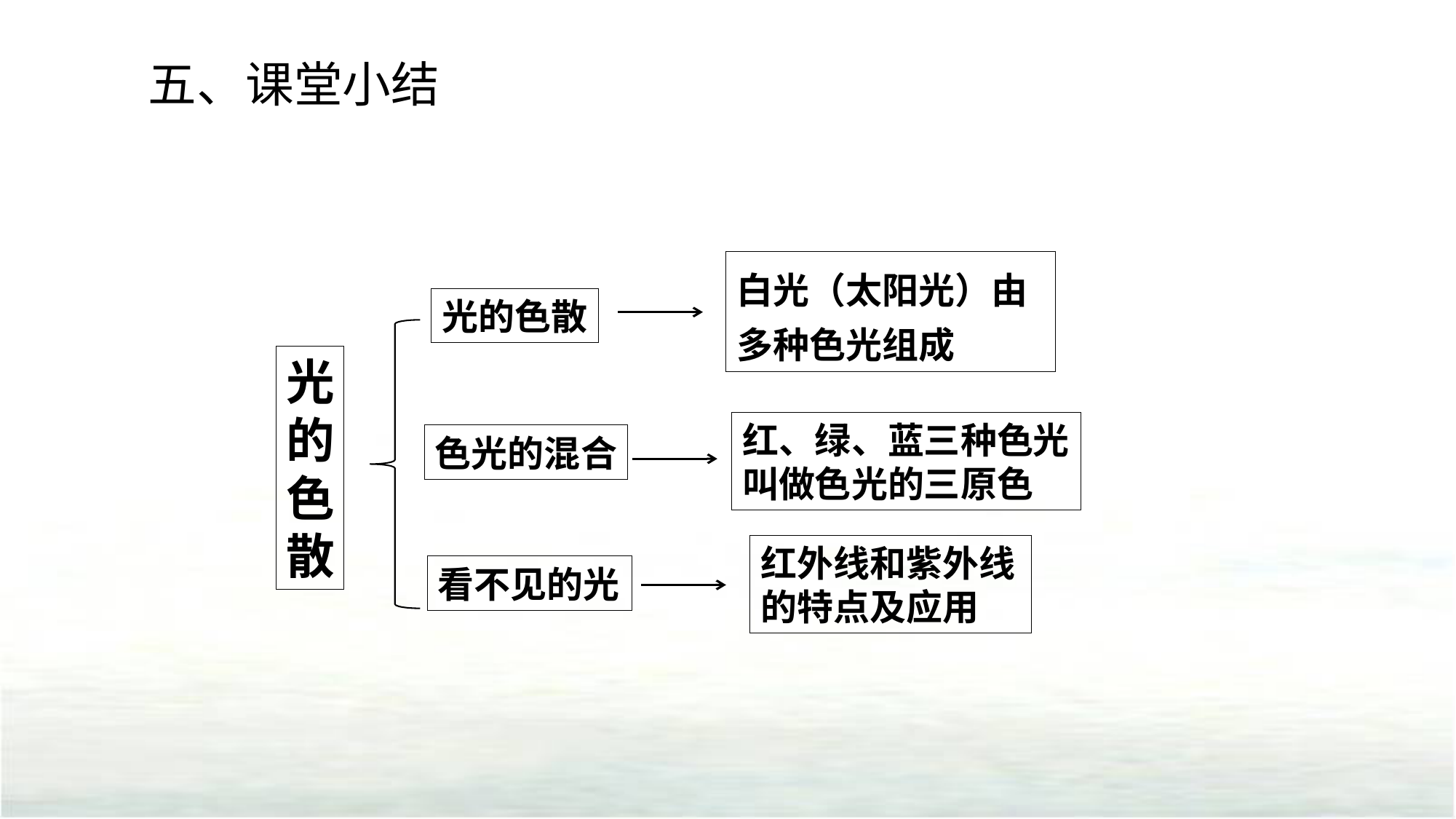

五、课堂小结
白光（太阳光）由
多种色光组成
光的色散

光的色散
红、绿、蓝三种色光
叫做色光的三原色
色光的混合
红外线和紫外线
的特点及应用
看不见的光